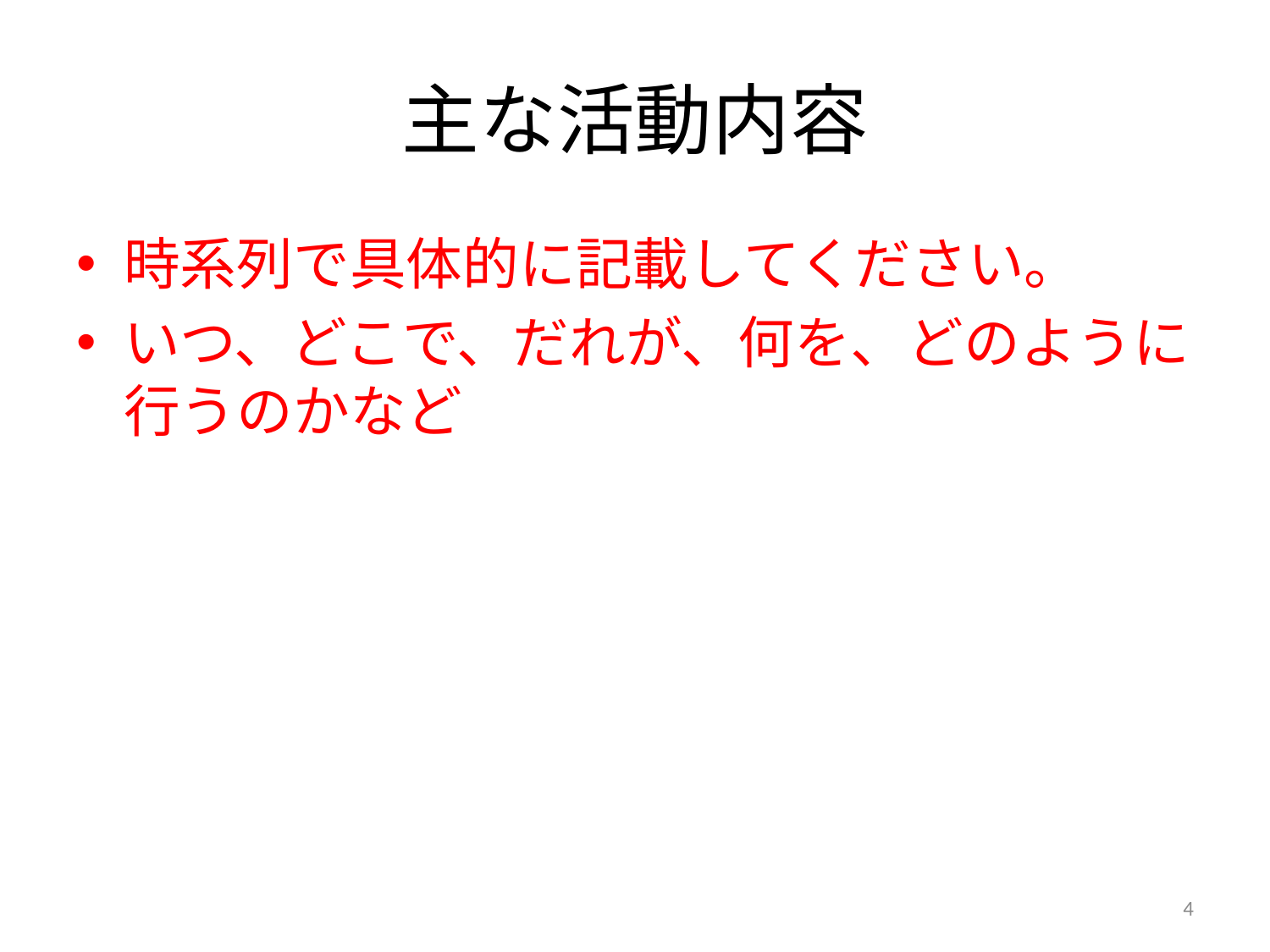

# 主な活動内容
時系列で具体的に記載してください。
いつ、どこで、だれが、何を、どのように行うのかなど
4